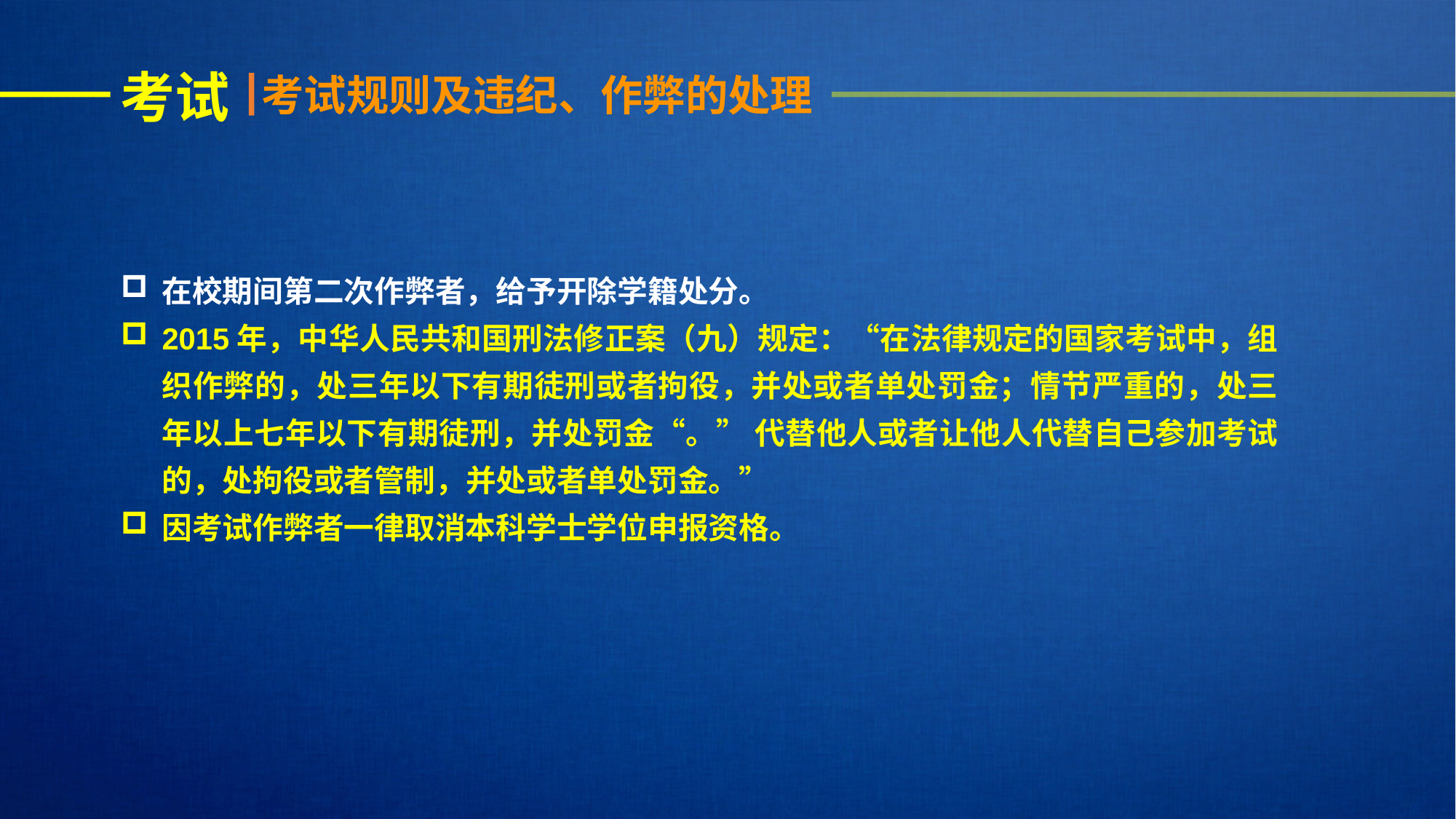

考试
考试规则及违纪、作弊的处理

在校期间第二次作弊者，给予开除学籍处分。
2015年，中华人民共和国刑法修正案（九）规定：“在法律规定的国家考试中，组织作弊的，处三年以下有期徒刑或者拘役，并处或者单处罚金；情节严重的，处三年以上七年以下有期徒刑，并处罚金“。” 代替他人或者让他人代替自己参加考试的，处拘役或者管制，并处或者单处罚金。”
因考试作弊者一律取消本科学士学位申报资格。